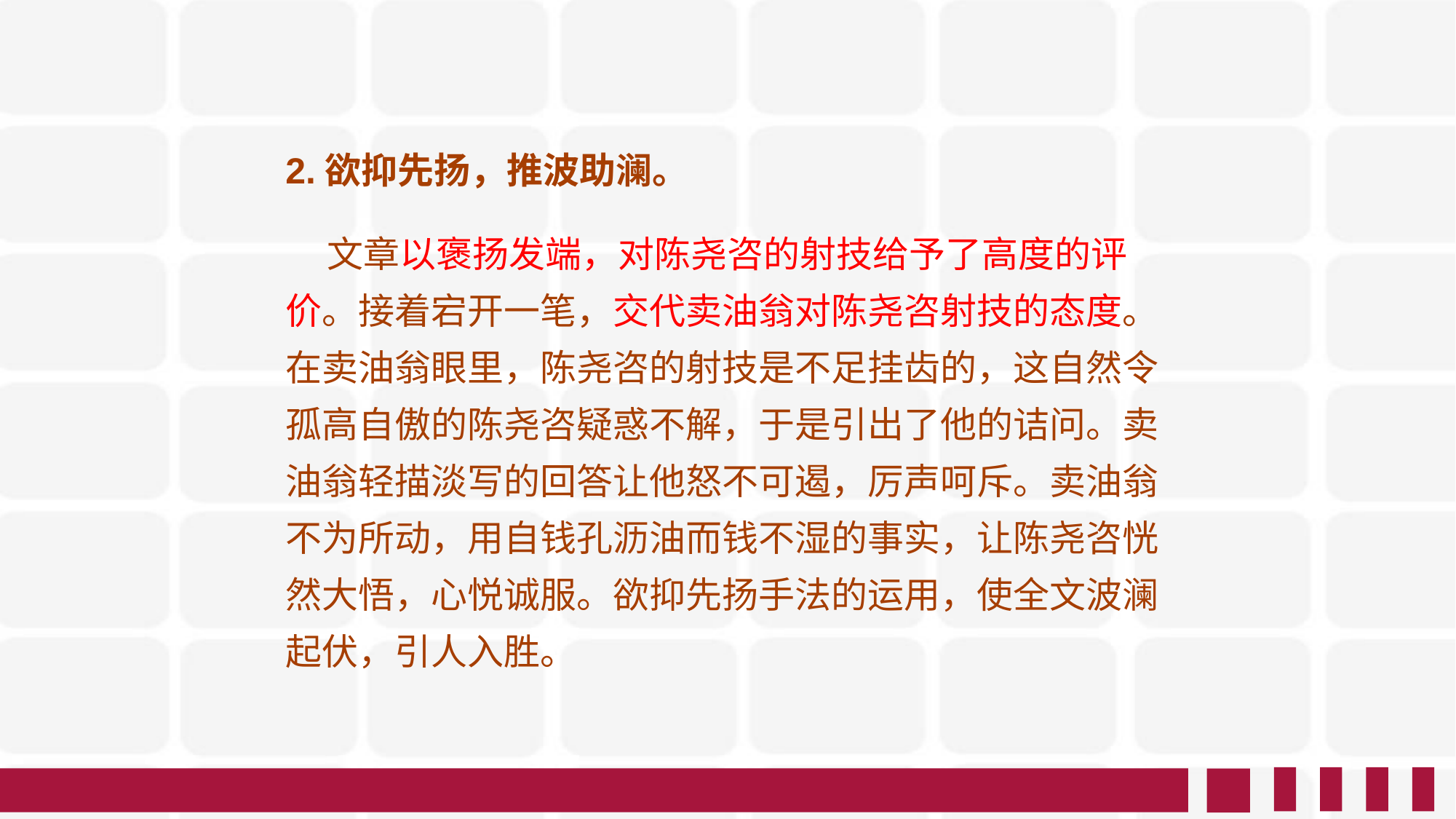

2.欲抑先扬，推波助澜。
    文章以褒扬发端，对陈尧咨的射技给予了高度的评价。接着宕开一笔，交代卖油翁对陈尧咨射技的态度。在卖油翁眼里，陈尧咨的射技是不足挂齿的，这自然令孤高自傲的陈尧咨疑惑不解，于是引出了他的诘问。卖油翁轻描淡写的回答让他怒不可遏，厉声呵斥。卖油翁不为所动，用自钱孔沥油而钱不湿的事实，让陈尧咨恍然大悟，心悦诚服。欲抑先扬手法的运用，使全文波澜起伏，引人入胜。